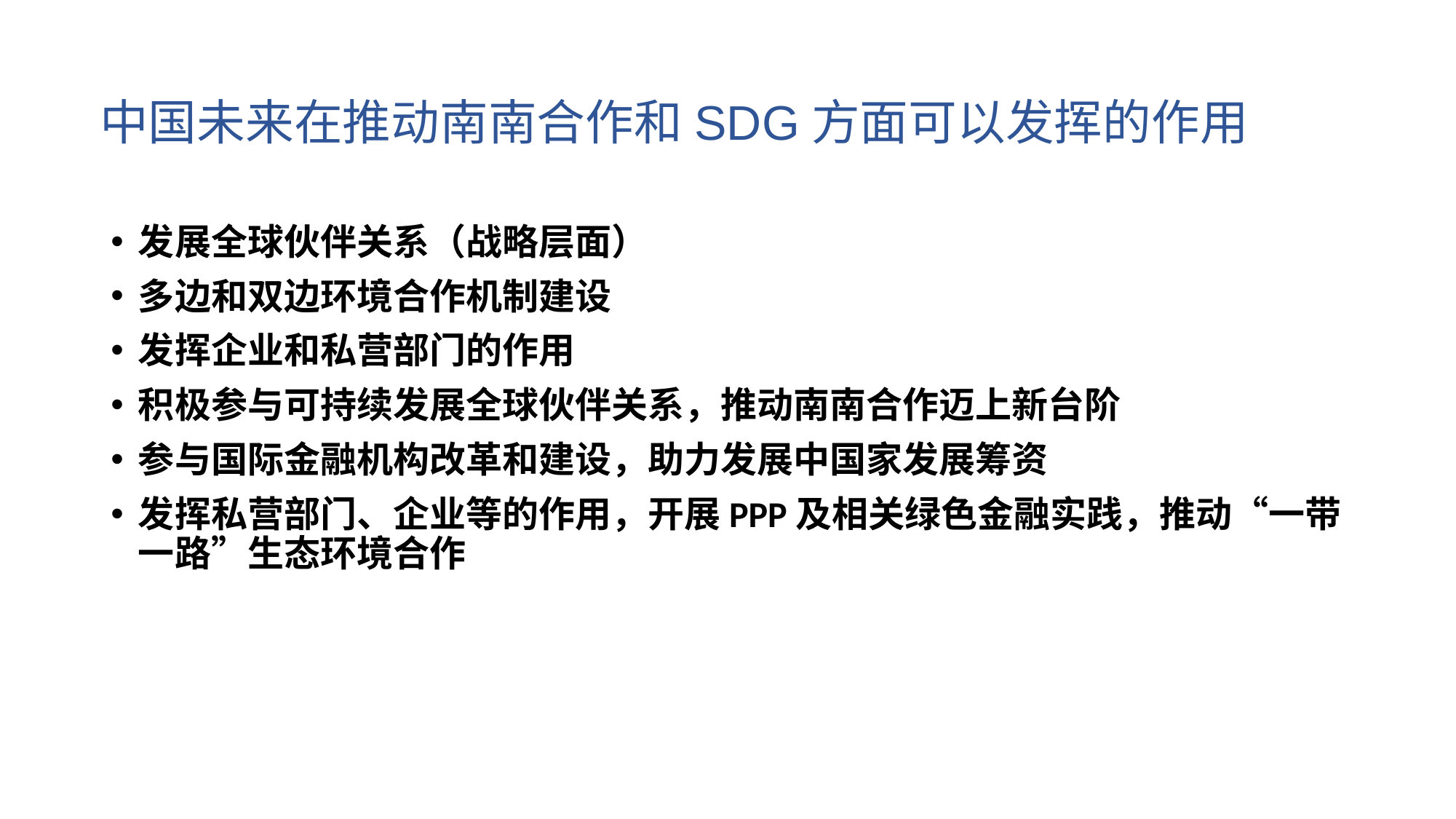

# 中国未来在推动南南合作和SDG方面可以发挥的作用
发展全球伙伴关系（战略层面）
多边和双边环境合作机制建设
发挥企业和私营部门的作用
积极参与可持续发展全球伙伴关系，推动南南合作迈上新台阶
参与国际金融机构改革和建设，助力发展中国家发展筹资
发挥私营部门、企业等的作用，开展PPP及相关绿色金融实践，推动“一带一路”生态环境合作